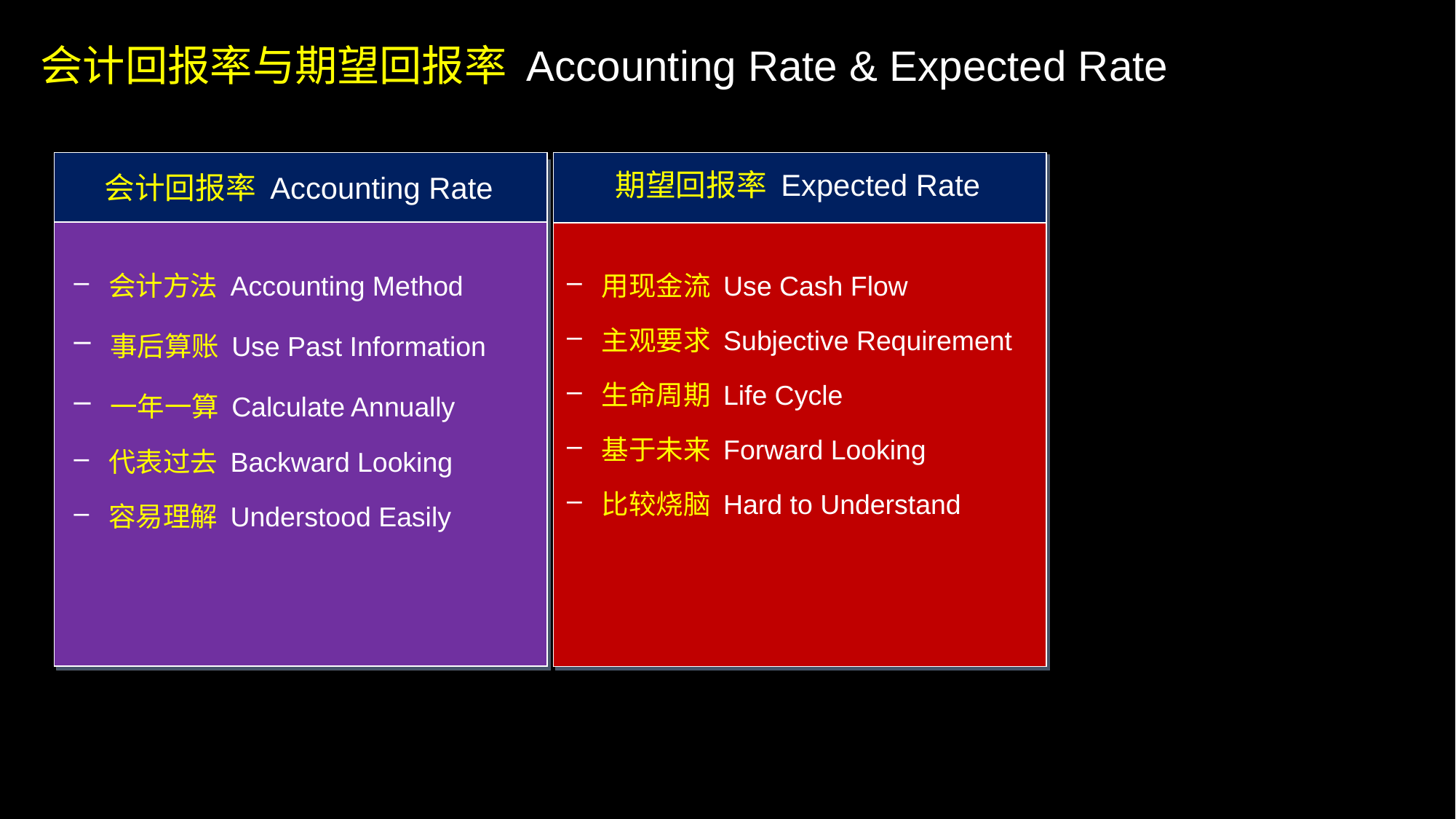

会计回报率与期望回报率 Accounting Rate & Expected Rate

期望回报率 Expected Rate
 用现金流 Use Cash Flow
 主观要求 Subjective Requirement
 生命周期 Life Cycle
 基于未来 Forward Looking
 比较烧脑 Hard to Understand

会计回报率 Accounting Rate
 会计方法 Accounting Method
 事后算账 Use Past Information
 一年一算 Calculate Annually
 代表过去 Backward Looking
 容易理解 Understood Easily